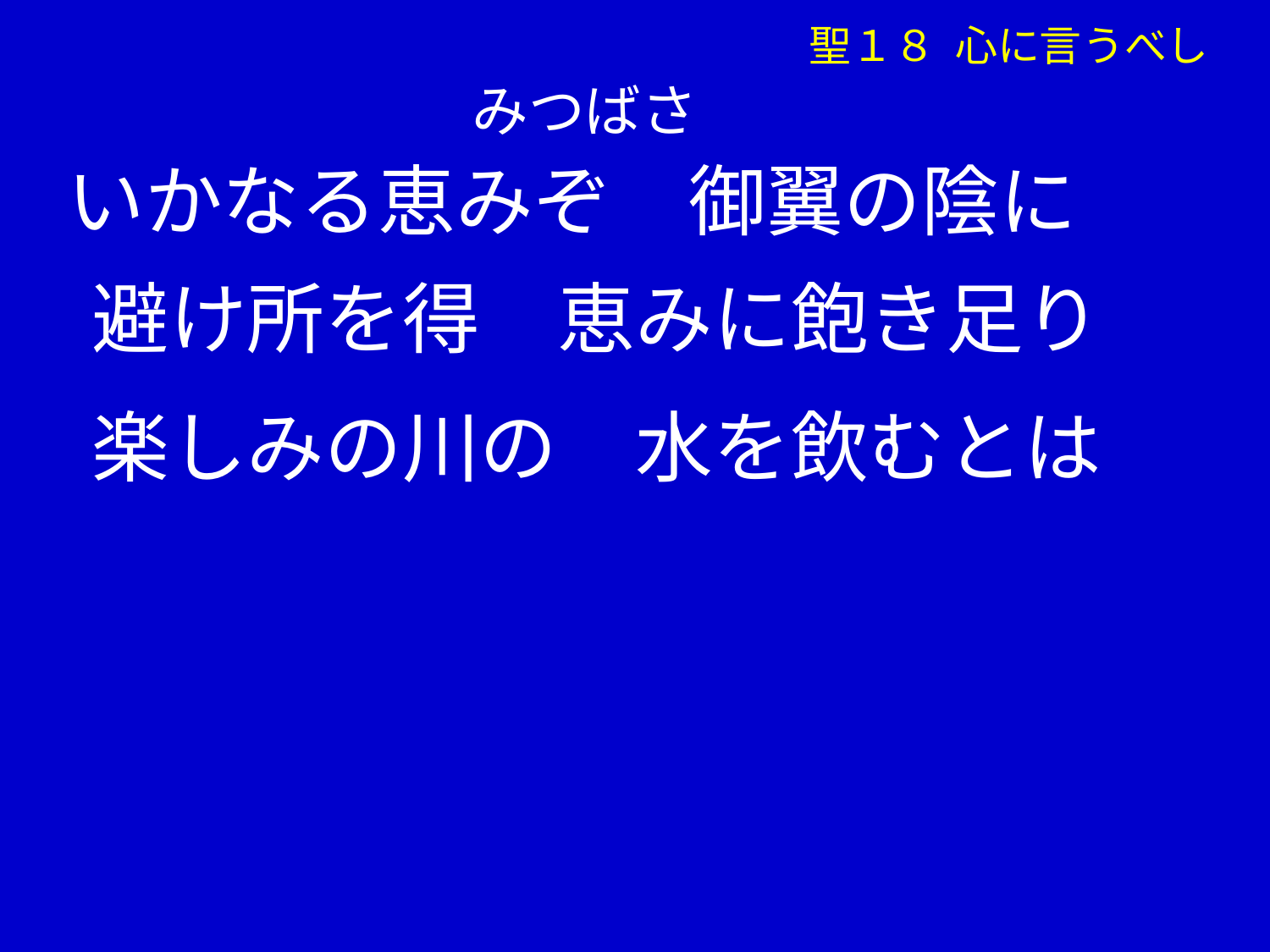

みつばさ
  いかなる恵みぞ　御翼の陰に
　避け所を得　恵みに飽き足り
　楽しみの川の　水を飲むとは

          聖１８  心に言うべし